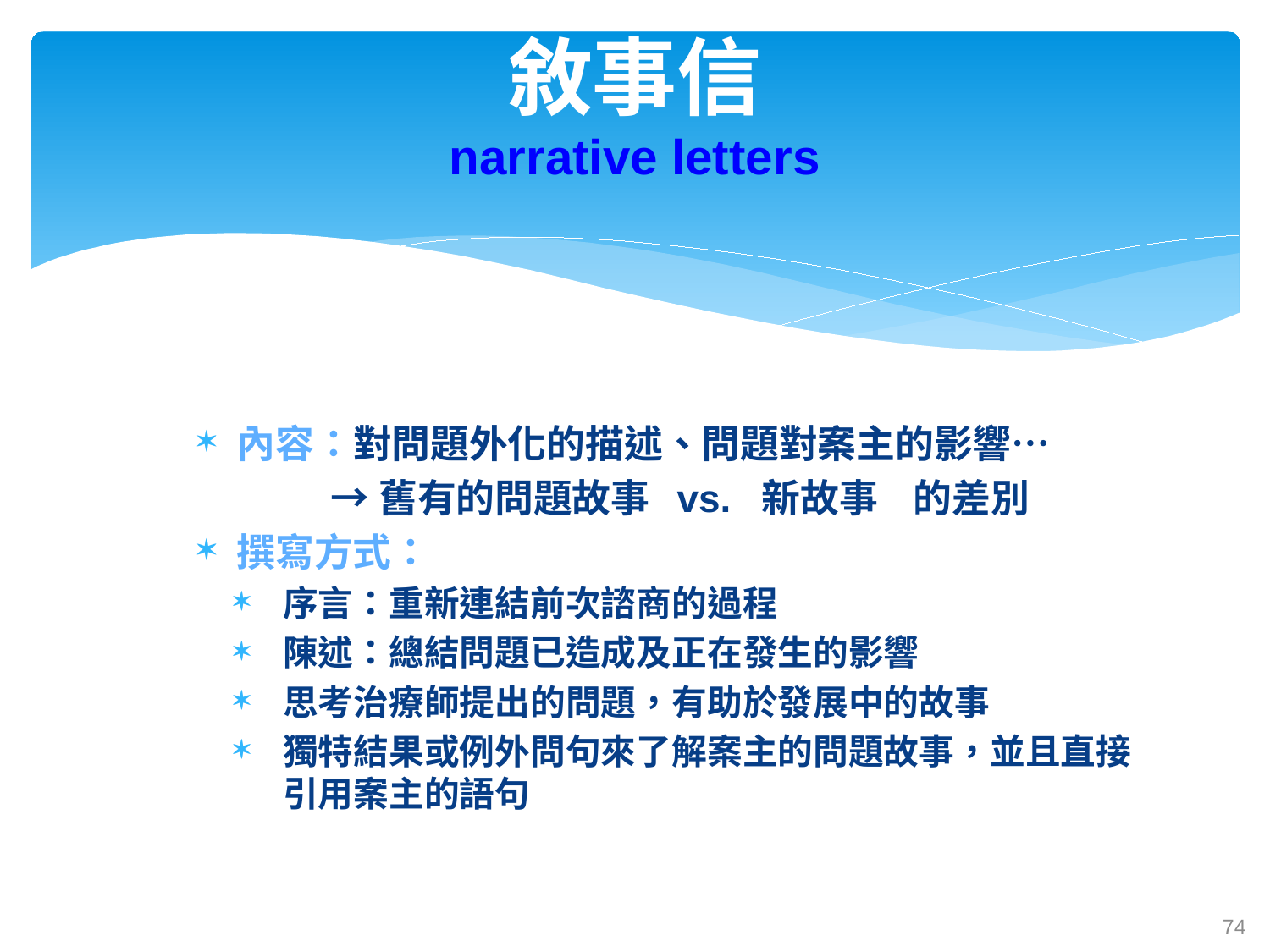

內容：對問題外化的描述、問題對案主的影響…
               →舊有的問題故事  vs.  新故事    的差別
撰寫方式：
序言：重新連結前次諮商的過程
陳述：總結問題已造成及正在發生的影響
思考治療師提出的問題，有助於發展中的故事
獨特結果或例外問句來了解案主的問題故事，並且直接引用案主的語句

# 敘事信 narrative letters
74